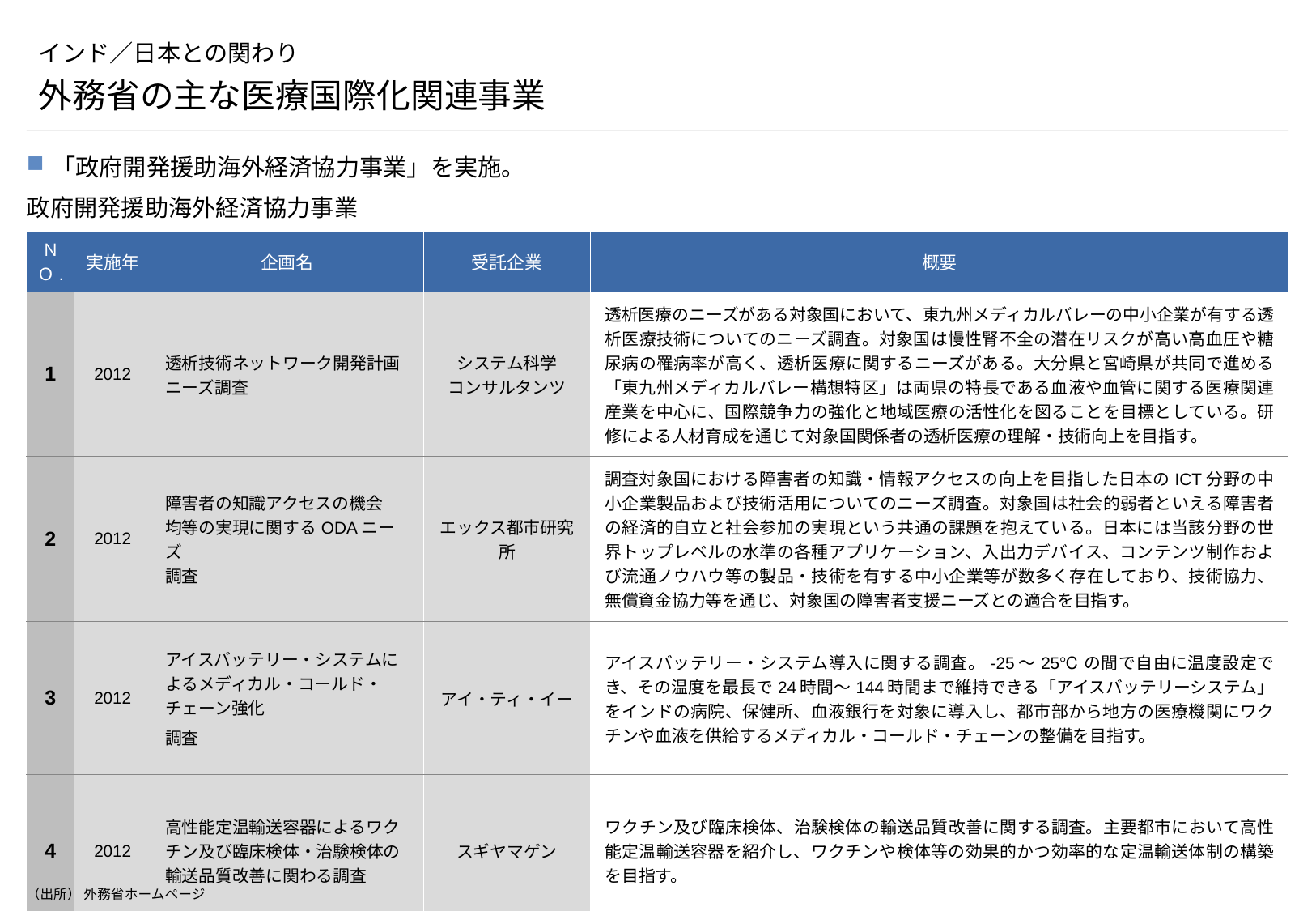

# インド／日本との関わり
外務省の主な医療国際化関連事業
「政府開発援助海外経済協力事業」を実施。
政府開発援助海外経済協力事業
| ＮＯ. | 実施年 | 企画名 | 受託企業 | 概要 |
| --- | --- | --- | --- | --- |
| 1 | 2012 | 透析技術ネットワーク開発計画ニーズ調査 | システム科学 コンサルタンツ | 透析医療のニーズがある対象国において、東九州メディカルバレーの中小企業が有する透析医療技術についてのニーズ調査。対象国は慢性腎不全の潜在リスクが高い高血圧や糖尿病の罹病率が高く、透析医療に関するニーズがある。大分県と宮崎県が共同で進める「東九州メディカルバレー構想特区」は両県の特長である血液や血管に関する医療関連産業を中心に、国際競争力の強化と地域医療の活性化を図ることを目標としている。研修による人材育成を通じて対象国関係者の透析医療の理解・技術向上を目指す。 |
| 2 | 2012 | 障害者の知識アクセスの機会 均等の実現に関するODAニーズ 調査 | エックス都市研究所 | 調査対象国における障害者の知識・情報アクセスの向上を目指した日本のICT分野の中小企業製品および技術活用についてのニーズ調査。対象国は社会的弱者といえる障害者の経済的自立と社会参加の実現という共通の課題を抱えている。日本には当該分野の世界トップレベルの水準の各種アプリケーション、入出力デバイス、コンテンツ制作および流通ノウハウ等の製品・技術を有する中小企業等が数多く存在しており、技術協力、無償資金協力等を通じ、対象国の障害者支援ニーズとの適合を目指す。 |
| 3 | 2012 | アイスバッテリー・システムによるメディカル・コールド・チェーン強化 調査 | アイ・ティ・イー | アイスバッテリー・システム導入に関する調査。-25～25℃の間で自由に温度設定でき、その温度を最長で24時間～144時間まで維持できる「アイスバッテリーシステム」をインドの病院、保健所、血液銀行を対象に導入し、都市部から地方の医療機関にワクチンや血液を供給するメディカル・コールド・チェーンの整備を目指す。 |
| 4 | 2012 | 高性能定温輸送容器によるワクチン及び臨床検体・治験検体の輸送品質改善に関わる調査 | スギヤマゲン | ワクチン及び臨床検体、治験検体の輸送品質改善に関する調査。主要都市において高性能定温輸送容器を紹介し、ワクチンや検体等の効果的かつ効率的な定温輸送体制の構築を目指す。 |
（出所） 外務省ホームページ